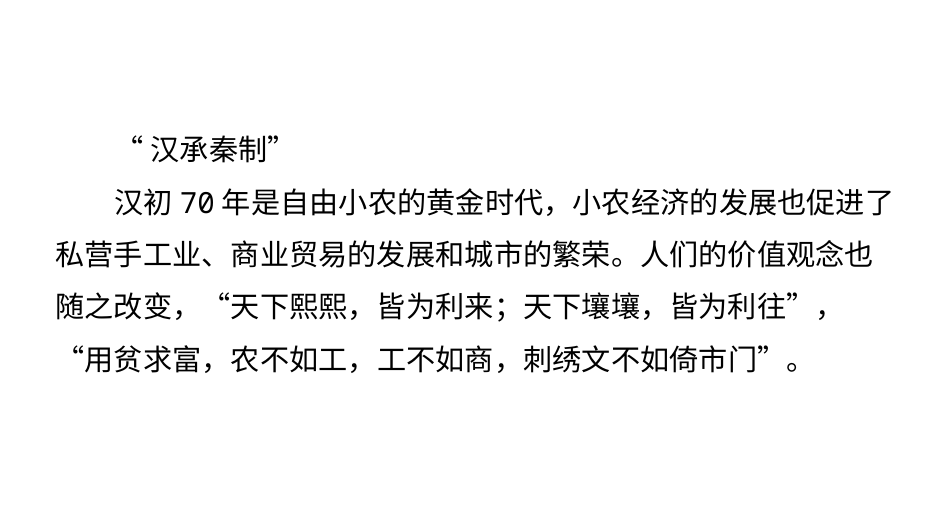

“汉承秦制”
汉初70年是自由小农的黄金时代，小农经济的发展也促进了私营手工业、商业贸易的发展和城市的繁荣。人们的价值观念也随之改变，“天下熙熙，皆为利来；天下壤壤，皆为利往”，“用贫求富，农不如工，工不如商，刺绣文不如倚市门”。